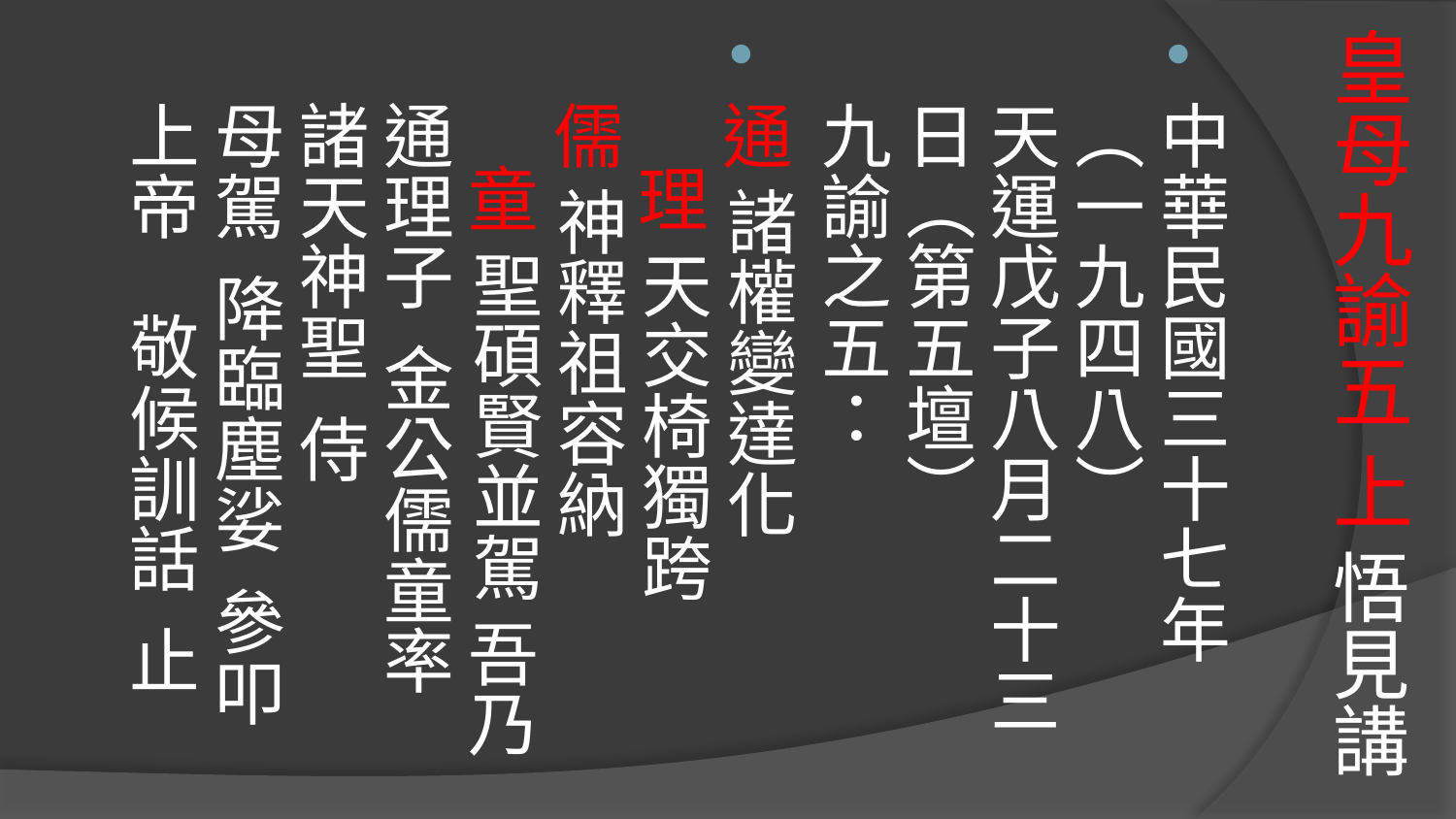

# 皇母九諭五 上 悟見講
中華民國三十七年︵一九四八︶
天運戊子八月二十三日︵第五壇︶
九諭之五：
通 諸權變達化                    理 天交椅獨跨
儒 神釋祖容納                    童 聖碩賢並駕 吾乃
通理子  金公儒童率  諸天神聖  侍
母駕  降臨塵娑  參叩
上帝　敬候訓話  止